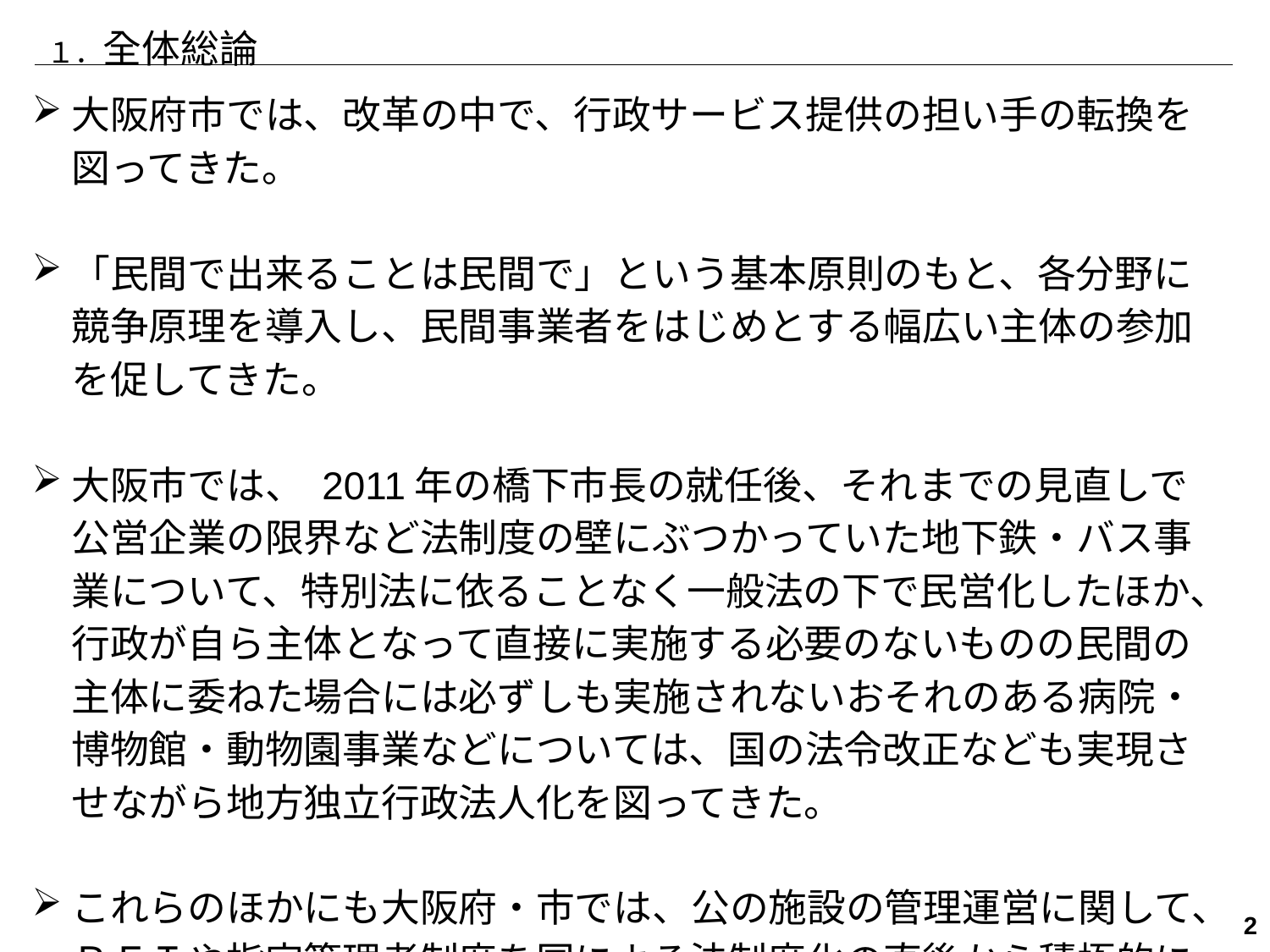

１．全体総論
大阪府市では、改革の中で、行政サービス提供の担い手の転換を図ってきた。

「民間で出来ることは民間で」という基本原則のもと、各分野に競争原理を導入し、民間事業者をはじめとする幅広い主体の参加を促してきた。

大阪市では、 2011年の橋下市長の就任後、それまでの見直しで公営企業の限界など法制度の壁にぶつかっていた地下鉄・バス事業について、特別法に依ることなく一般法の下で民営化したほか、行政が自ら主体となって直接に実施する必要のないものの民間の主体に委ねた場合には必ずしも実施されないおそれのある病院・博物館・動物園事業などについては、国の法令改正なども実現させながら地方独立行政法人化を図ってきた。

これらのほかにも大阪府・市では、公の施設の管理運営に関して、ＰＦＩや指定管理者制度を国による法制度化の直後から積極的に導入し、民間の知恵と工夫を取り入れ、公民連携の取組を進めてきた。
2